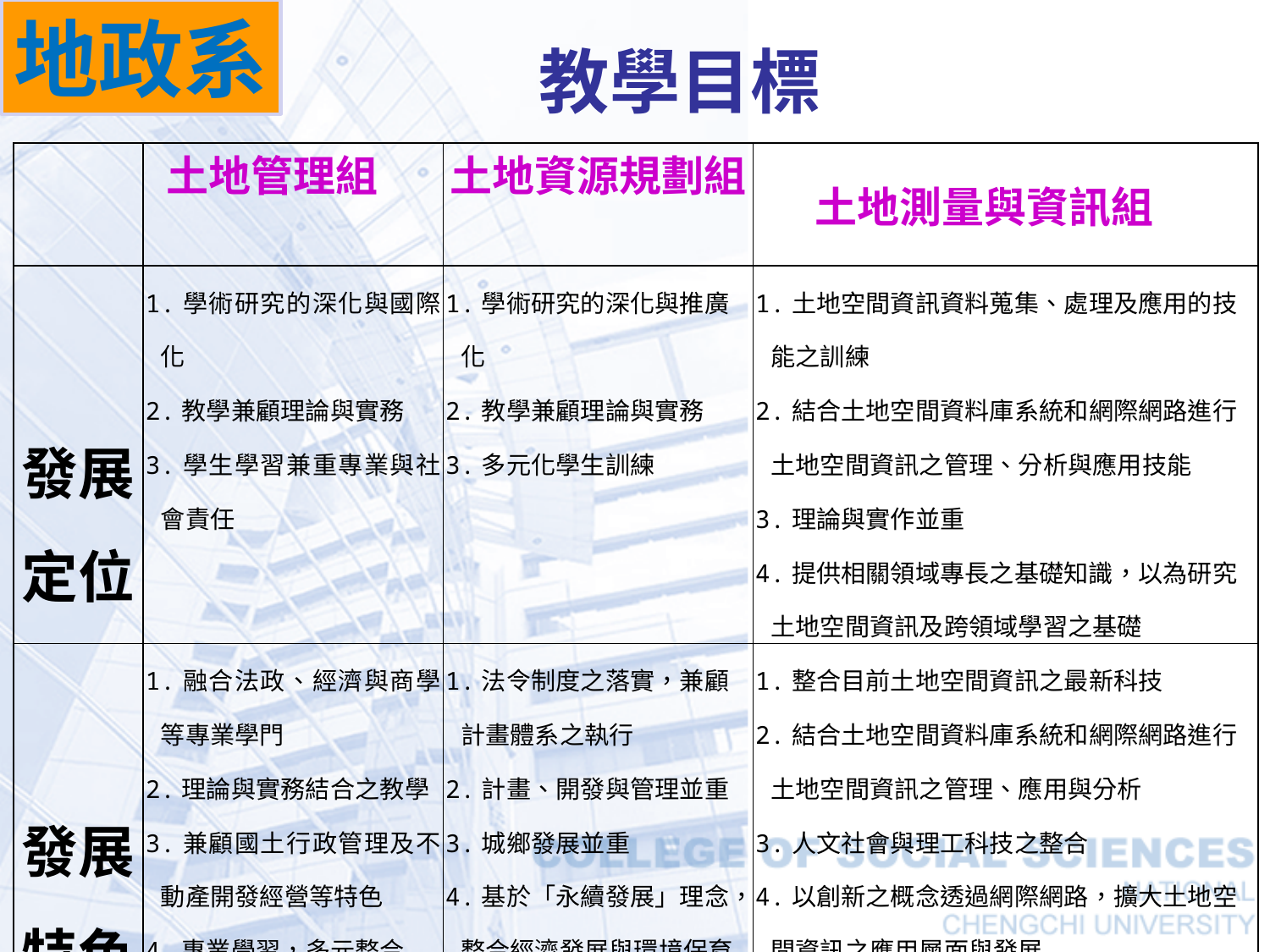

地政系
# 教學目標
|  | 土地管理組 | 土地資源規劃組 | 土地測量與資訊組 |
| --- | --- | --- | --- |
| 發展 定位 | 1.學術研究的深化與國際化 2.教學兼顧理論與實務 3.學生學習兼重專業與社會責任 | 1.學術研究的深化與推廣化 2.教學兼顧理論與實務 3.多元化學生訓練 | 1.土地空間資訊資料蒐集、處理及應用的技能之訓練 2.結合土地空間資料庫系統和網際網路進行土地空間資訊之管理、分析與應用技能 3.理論與實作並重 4.提供相關領域專長之基礎知識，以為研究土地空間資訊及跨領域學習之基礎 |
| 發展 特色 | 1.融合法政、經濟與商學等專業學門 2.理論與實務結合之教學 3.兼顧國土行政管理及不動產開發經營等特色 4.專業學習，多元整合 5.積極與政府部門或民間產業各界合作，並參與社會服務 | 1.法令制度之落實，兼顧計畫體系之執行 2.計畫、開發與管理並重 3.城鄉發展並重 4.基於「永續發展」理念，整合經濟發展與環境保育 5.多樣化學程安排，協助學生獲取多元專業 | 1.整合目前土地空間資訊之最新科技 2.結合土地空間資料庫系統和網際網路進行土地空間資訊之管理、應用與分析 3.人文社會與理工科技之整合 4.以創新之概念透過網際網路，擴大土地空間資訊之應用層面與發展 |